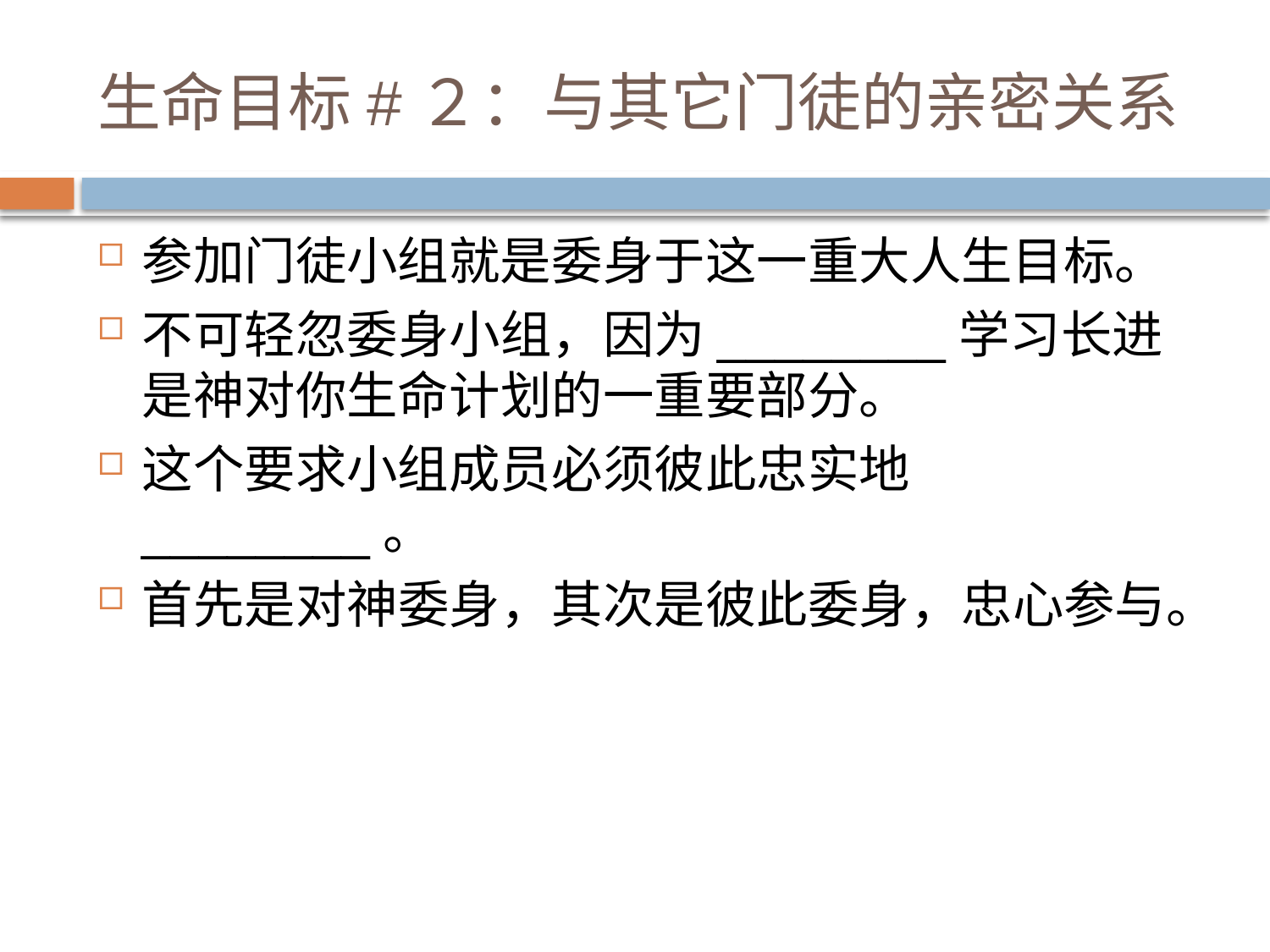

# 生命目标#２：与其它门徒的亲密关系
参加门徒小组就是委身于这一重大人生目标。
不可轻忽委身小组，因为________学习长进是神对你生命计划的一重要部分。
这个要求小组成员必须彼此忠实地________。
首先是对神委身，其次是彼此委身，忠心参与。